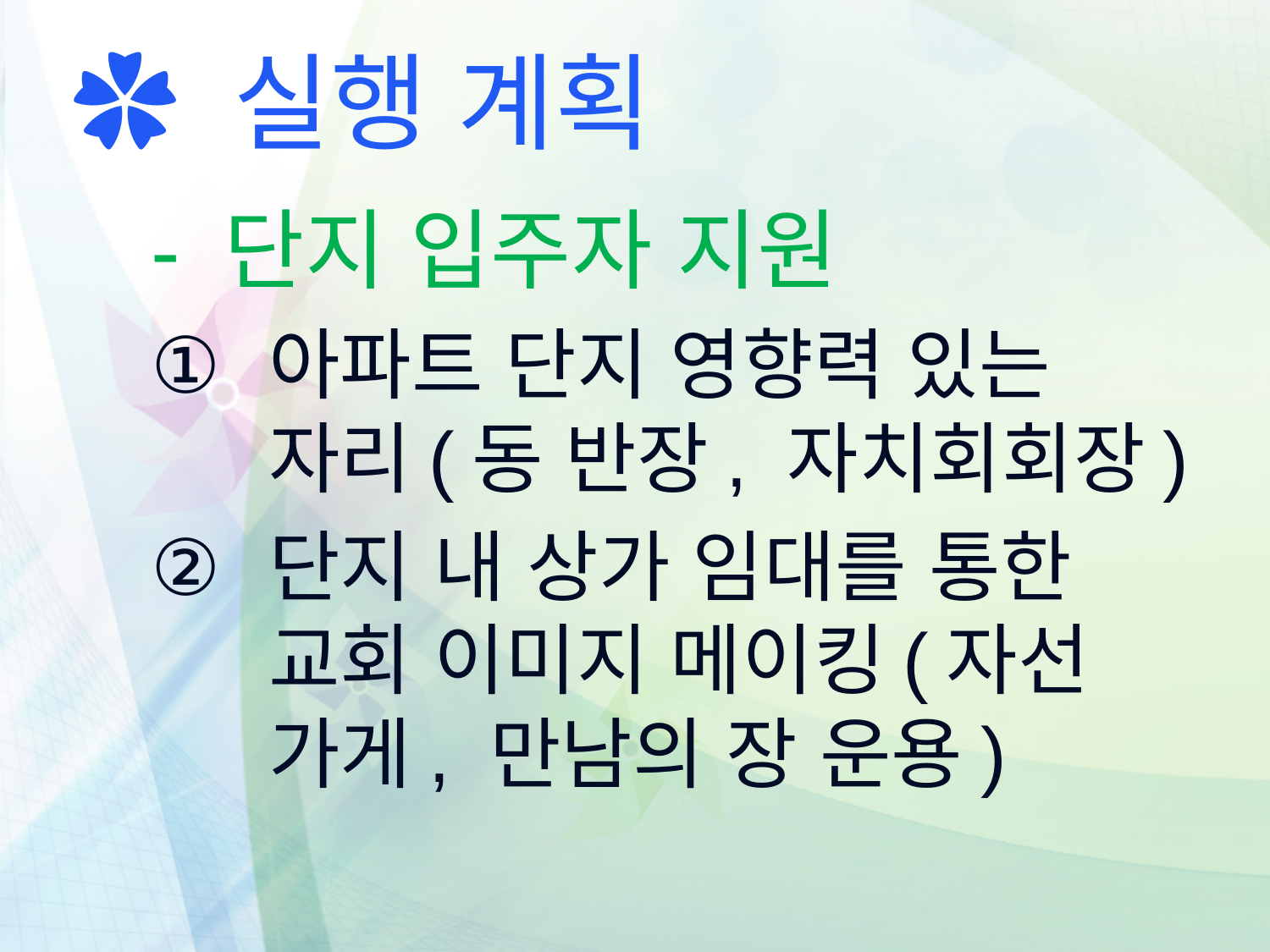

✿ 실행 계획
- 단지 입주자 지원
아파트 단지 영향력 있는 자리(동 반장, 자치회회장)
단지 내 상가 임대를 통한 교회 이미지 메이킹(자선 가게, 만남의 장 운용)